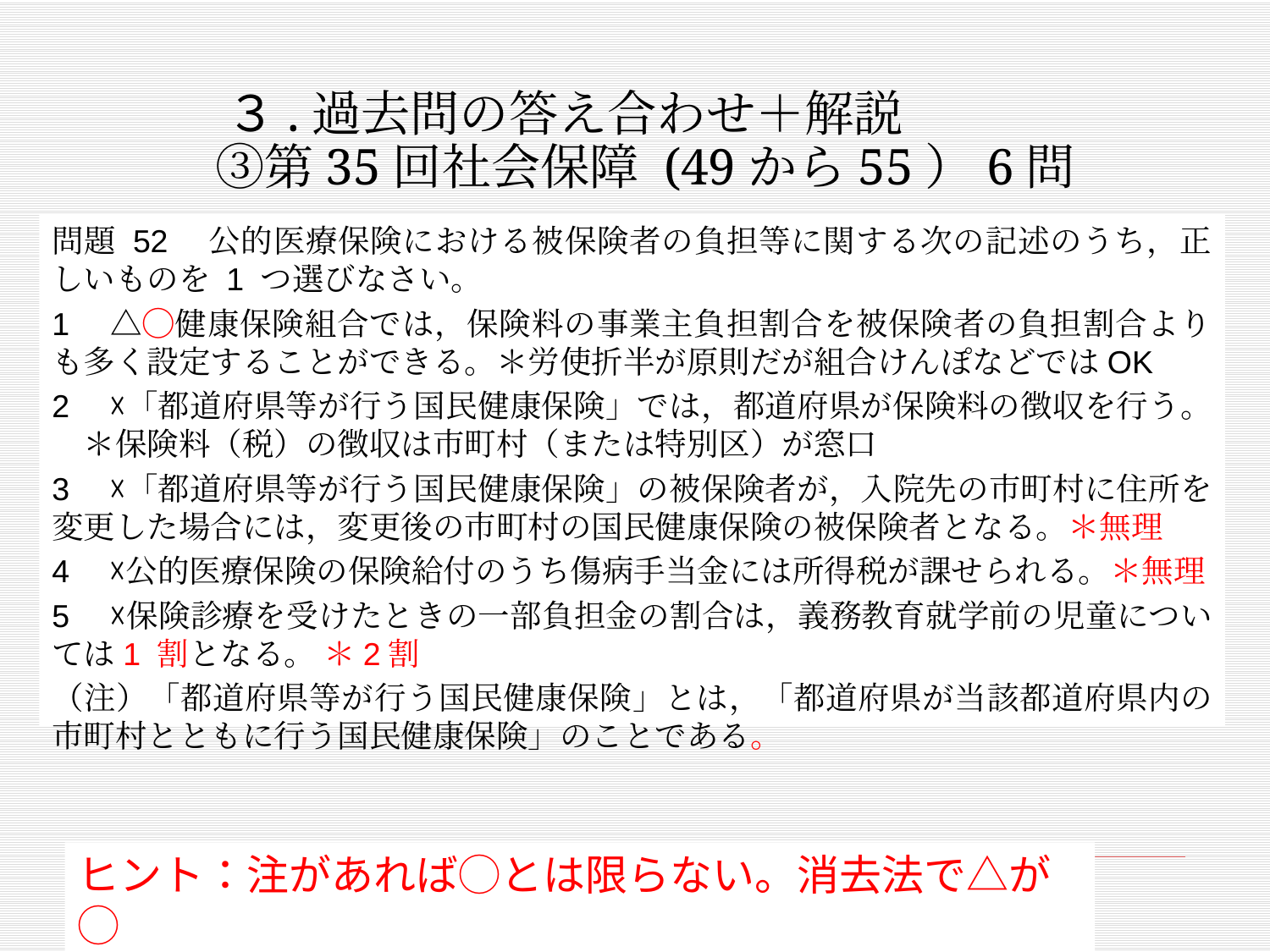

# ３.過去問の答え合わせ＋解説 　③第35回社会保障 (49から55）6問
問題 52　公的医療保険における被保険者の負担等に関する次の記述のうち，正しいものを 1 つ選びなさい。
1　△◯健康保険組合では，保険料の事業主負担割合を被保険者の負担割合よりも多く設定することができる。＊労使折半が原則だが組合けんぽなどではOK
2　☓「都道府県等が行う国民健康保険」では，都道府県が保険料の徴収を行う。　＊保険料（税）の徴収は市町村（または特別区）が窓口
3　☓「都道府県等が行う国民健康保険」の被保険者が，入院先の市町村に住所を変更した場合には，変更後の市町村の国民健康保険の被保険者となる。＊無理
4　☓公的医療保険の保険給付のうち傷病手当金には所得税が課せられる。＊無理
5　☓保険診療を受けたときの一部負担金の割合は，義務教育就学前の児童については1 割となる。 ＊2割
（注）「都道府県等が行う国民健康保険」とは，「都道府県が当該都道府県内の市町村とともに行う国民健康保険」のことである。

ヒント：注があれば◯とは限らない。消去法で△が◯